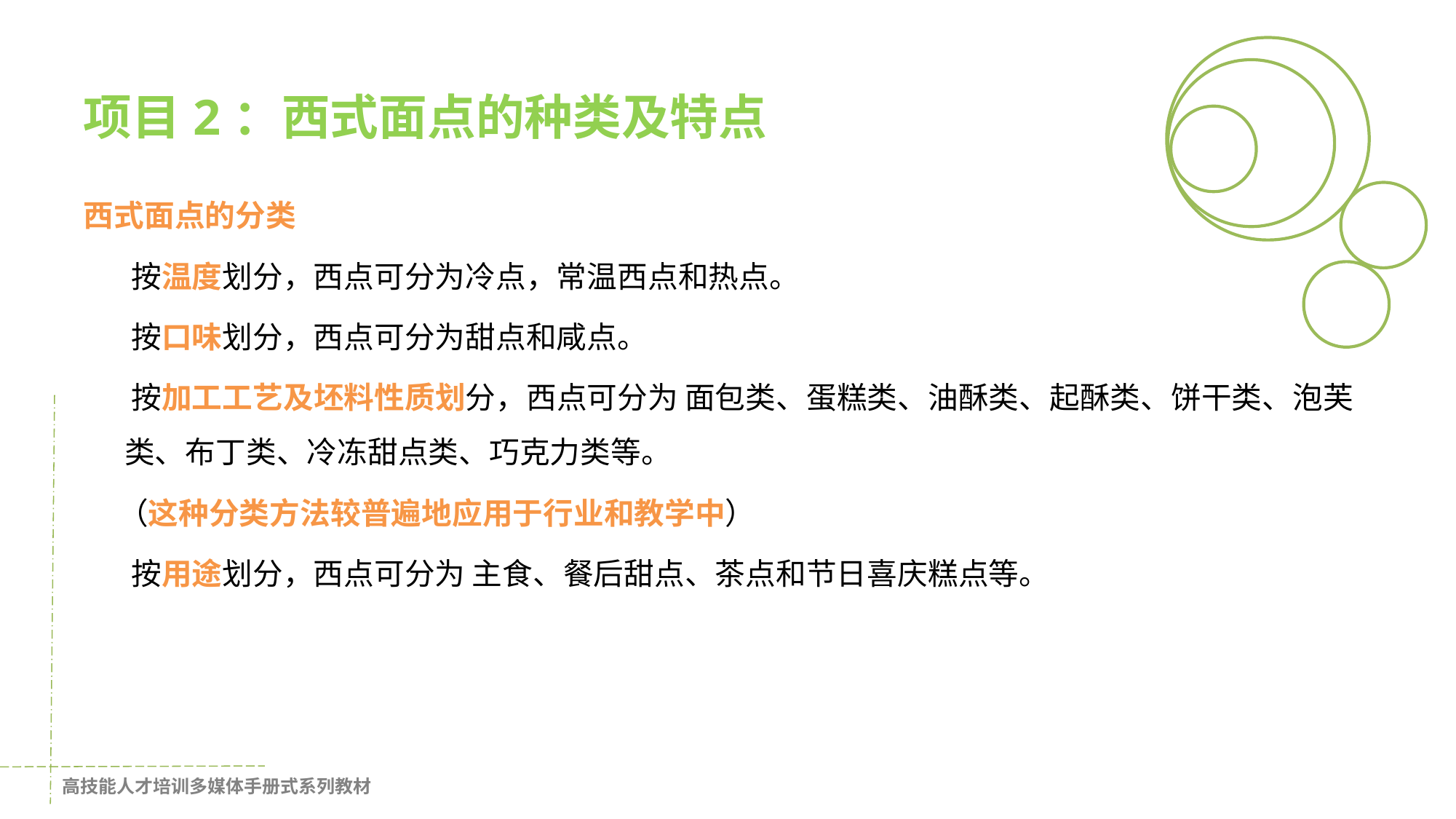

# 项目2：西式面点的种类及特点
西式面点的分类
      按温度划分，西点可分为冷点，常温西点和热点。
      按口味划分，西点可分为甜点和咸点。
      按加工工艺及坯料性质划分，西点可分为 面包类、蛋糕类、油酥类、起酥类、饼干类、泡芙类、布丁类、冷冻甜点类、巧克力类等。
    （这种分类方法较普遍地应用于行业和教学中）
      按用途划分，西点可分为 主食、餐后甜点、茶点和节日喜庆糕点等。